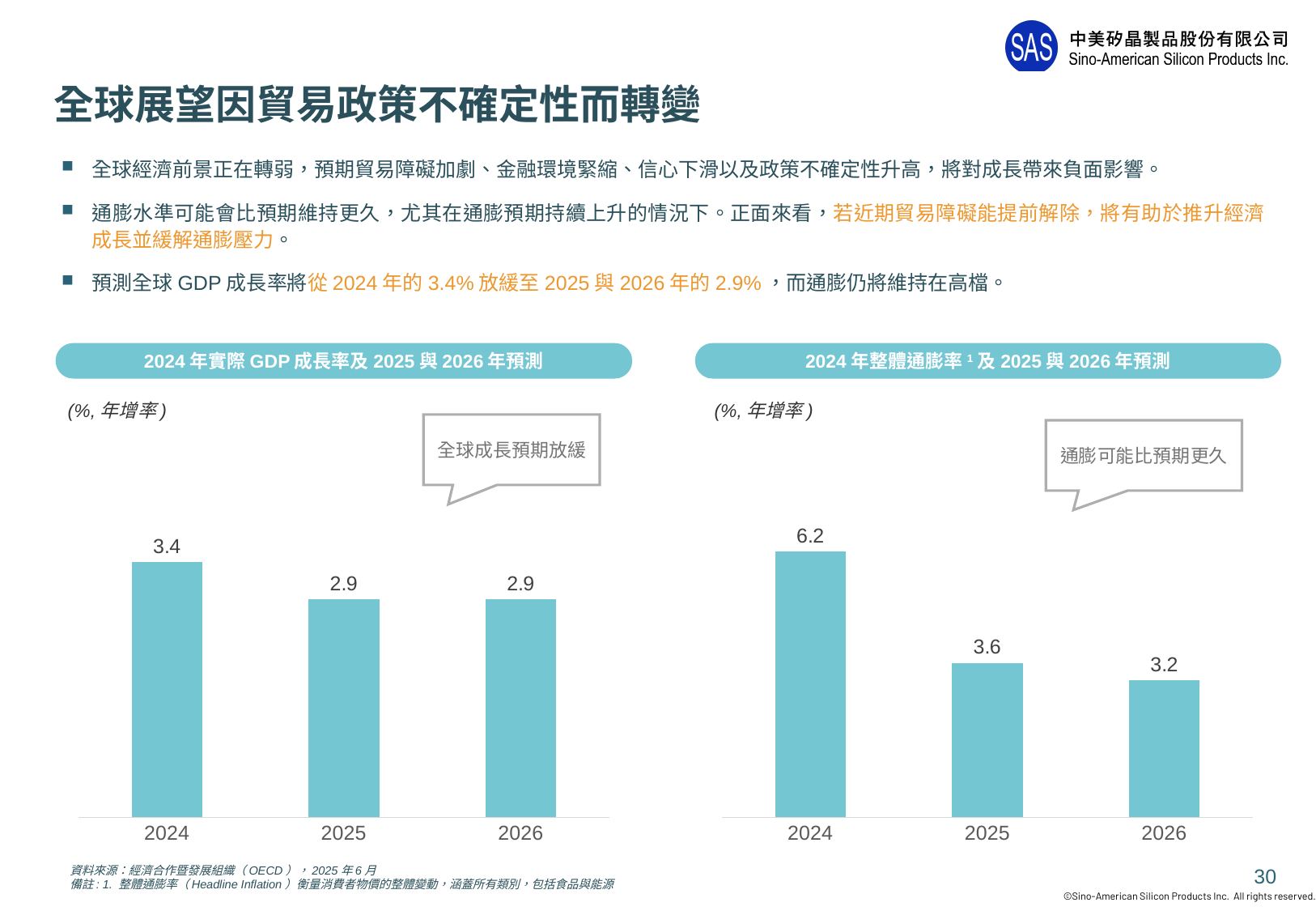

# 全球展望因貿易政策不確定性而轉變
全球經濟前景正在轉弱，預期貿易障礙加劇、金融環境緊縮、信心下滑以及政策不確定性升高，將對成長帶來負面影響。
通膨水準可能會比預期維持更久，尤其在通膨預期持續上升的情況下。正面來看，若近期貿易障礙能提前解除，將有助於推升經濟成長並緩解通膨壓力。
預測全球GDP成長率將從2024年的3.4%放緩至2025與2026年的2.9%，而通膨仍將維持在高檔。
2024年實際GDP成長率及2025與2026年預測
2024年整體通膨率1及2025與2026年預測
(%,年增率)
(%,年增率)
全球成長預期放緩
通膨可能比預期更久

### Chart

| Category | 數列 1 |
|---|---|
| 2024 | 3.4 |
| 2025 | 2.9 |
| 2026 | 2.9 |

### Chart

| Category | 數列 1 |
|---|---|
| 2024 | 6.2 |
| 2025 | 3.6 |
| 2026 | 3.2 |
資料來源：經濟合作暨發展組織（OECD），2025年6月
備註: 1. 整體通膨率（Headline Inflation）衡量消費者物價的整體變動，涵蓋所有類別，包括食品與能源
30